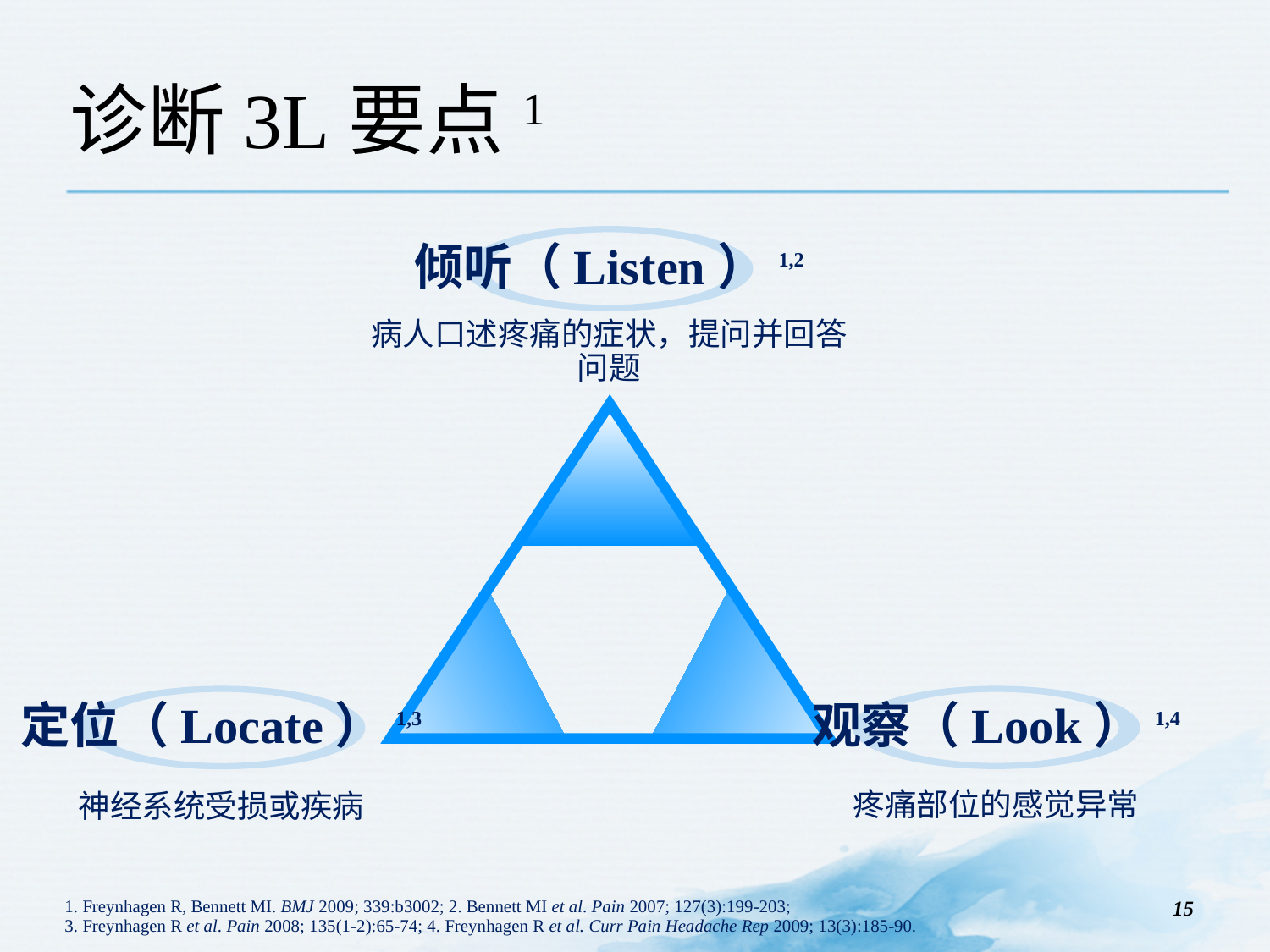

诊断3L要点1
倾听（Listen）1,2
病人口述疼痛的症状，提问并回答问题

定位（Locate）1,3
观察（Look）1,4
疼痛部位的感觉异常
神经系统受损或疾病
15
1. Freynhagen R, Bennett MI. BMJ 2009; 339:b3002; 2. Bennett MI et al. Pain 2007; 127(3):199-203;
3. Freynhagen R et al. Pain 2008; 135(1-2):65-74; 4. Freynhagen R et al. Curr Pain Headache Rep 2009; 13(3):185-90.